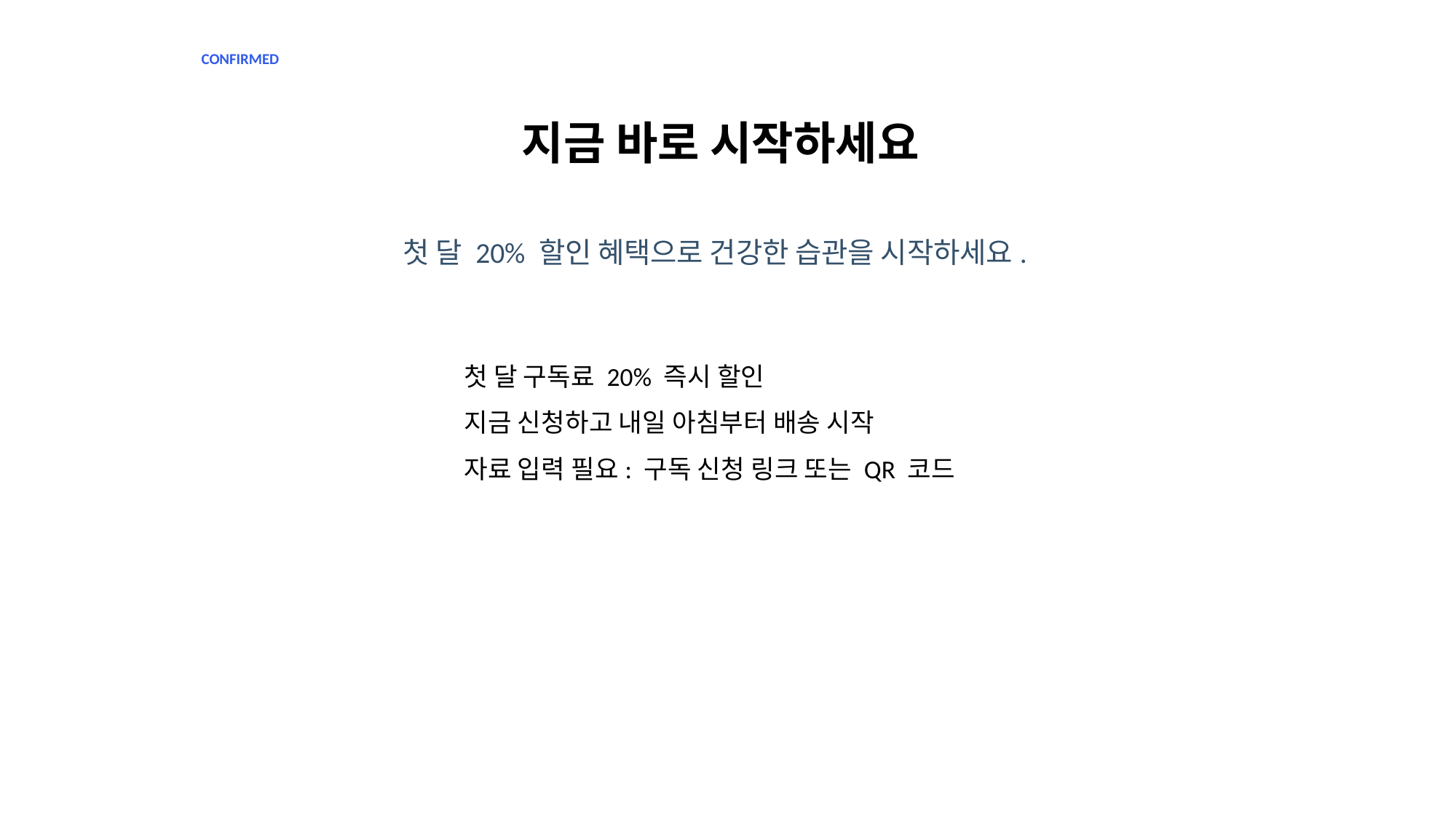

CONFIRMED
지금 바로 시작하세요
첫 달 20% 할인 혜택으로 건강한 습관을 시작하세요.
첫 달 구독료 20% 즉시 할인
지금 신청하고 내일 아침부터 배송 시작
자료 입력 필요: 구독 신청 링크 또는 QR 코드